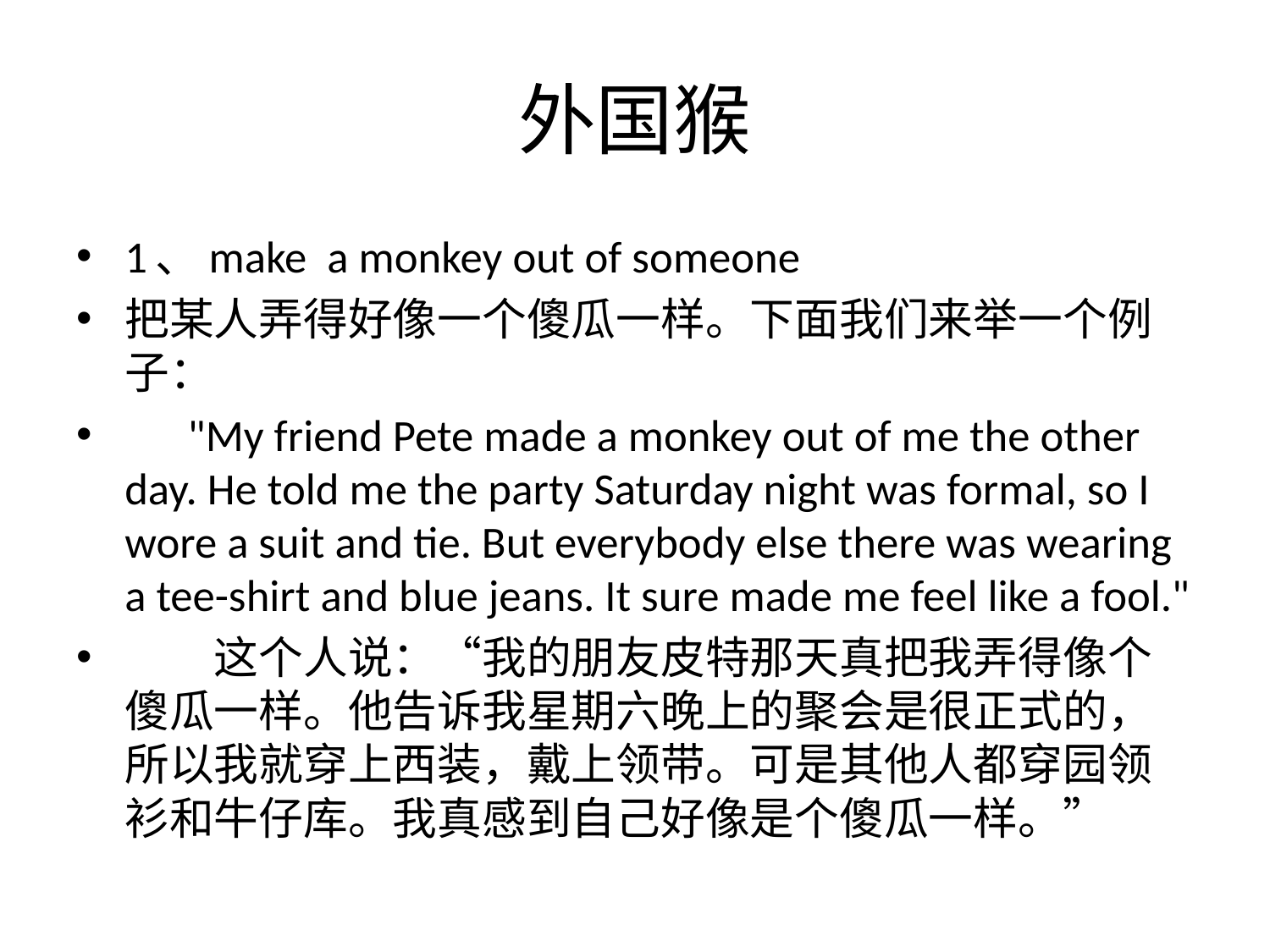

# 外国猴
1、make  a monkey out of someone
把某人弄得好像一个傻瓜一样。下面我们来举一个例子：
　 "My friend Pete made a monkey out of me the other day. He told me the party Saturday night was formal, so I wore a suit and tie. But everybody else there was wearing a tee-shirt and blue jeans. It sure made me feel like a fool."
　　这个人说：“我的朋友皮特那天真把我弄得像个傻瓜一样。他告诉我星期六晚上的聚会是很正式的，所以我就穿上西装，戴上领带。可是其他人都穿园领衫和牛仔库。我真感到自己好像是个傻瓜一样。”